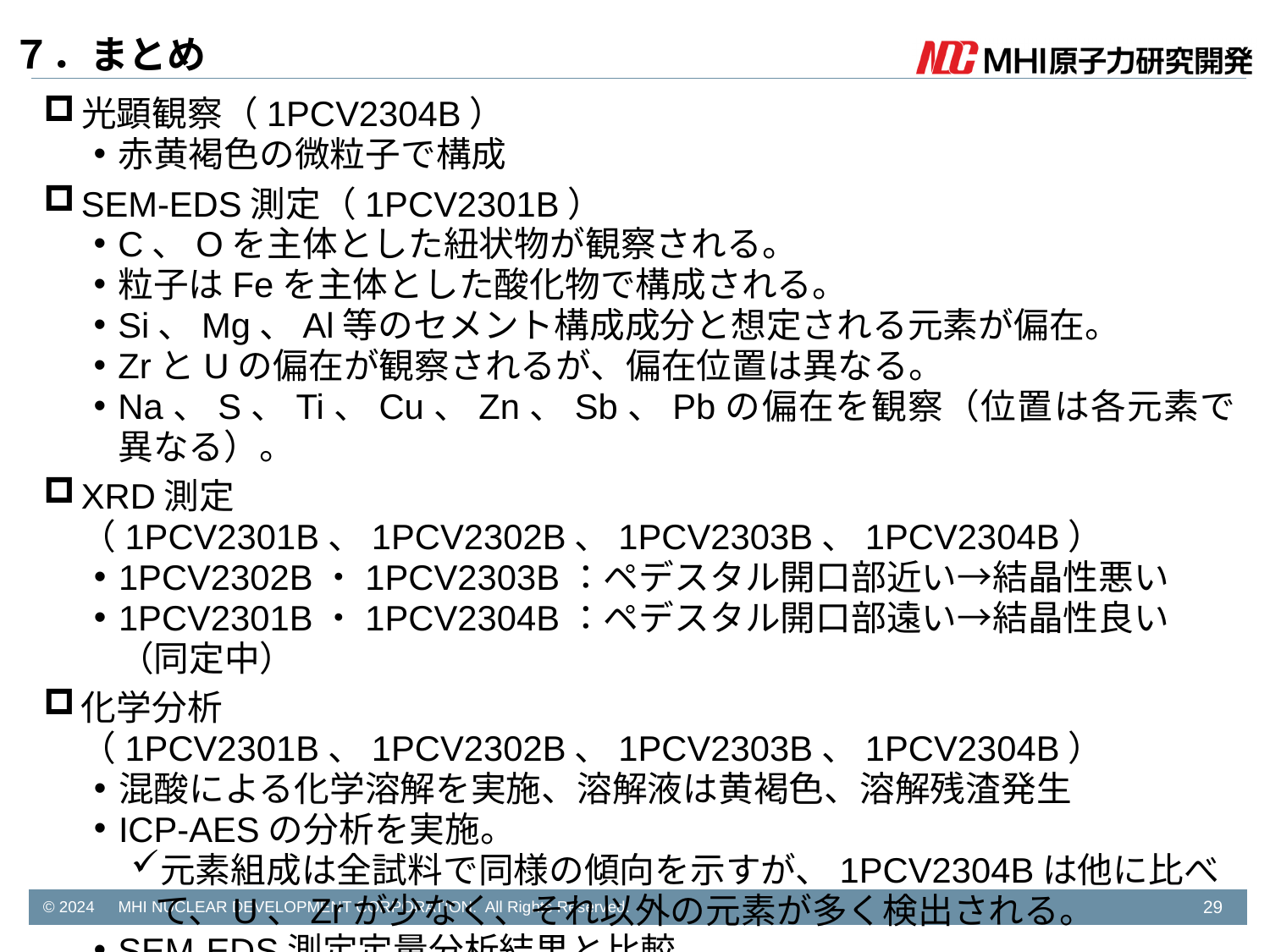

# ７．まとめ
光顕観察（1PCV2304B）
赤黄褐色の微粒子で構成
SEM-EDS測定（1PCV2301B）
C、Oを主体とした紐状物が観察される。
粒子はFeを主体とした酸化物で構成される。
Si、Mg、Al等のセメント構成成分と想定される元素が偏在。
ZrとUの偏在が観察されるが、偏在位置は異なる。
Na、S、Ti、Cu、Zn、Sb、Pbの偏在を観察（位置は各元素で異なる）。
XRD測定（1PCV2301B、1PCV2302B、1PCV2303B、1PCV2304B）
1PCV2302B・1PCV2303B：ペデスタル開口部近い→結晶性悪い
1PCV2301B・1PCV2304B：ペデスタル開口部遠い→結晶性良い（同定中）
化学分析（1PCV2301B、1PCV2302B、1PCV2303B、1PCV2304B）
混酸による化学溶解を実施、溶解液は黄褐色、溶解残渣発生
ICP-AESの分析を実施。
元素組成は全試料で同様の傾向を示すが、1PCV2304Bは他に比べて、U、Zrが少なく、それ以外の元素が多く検出される。
SEM-EDS測定定量分析結果と比較
1PCV2303B（開口部：近い、残渣：少ない）	：両者は概ね一致
1PCV2304B（開口部・遠い、残渣：多い）	：差異が大きい
＊